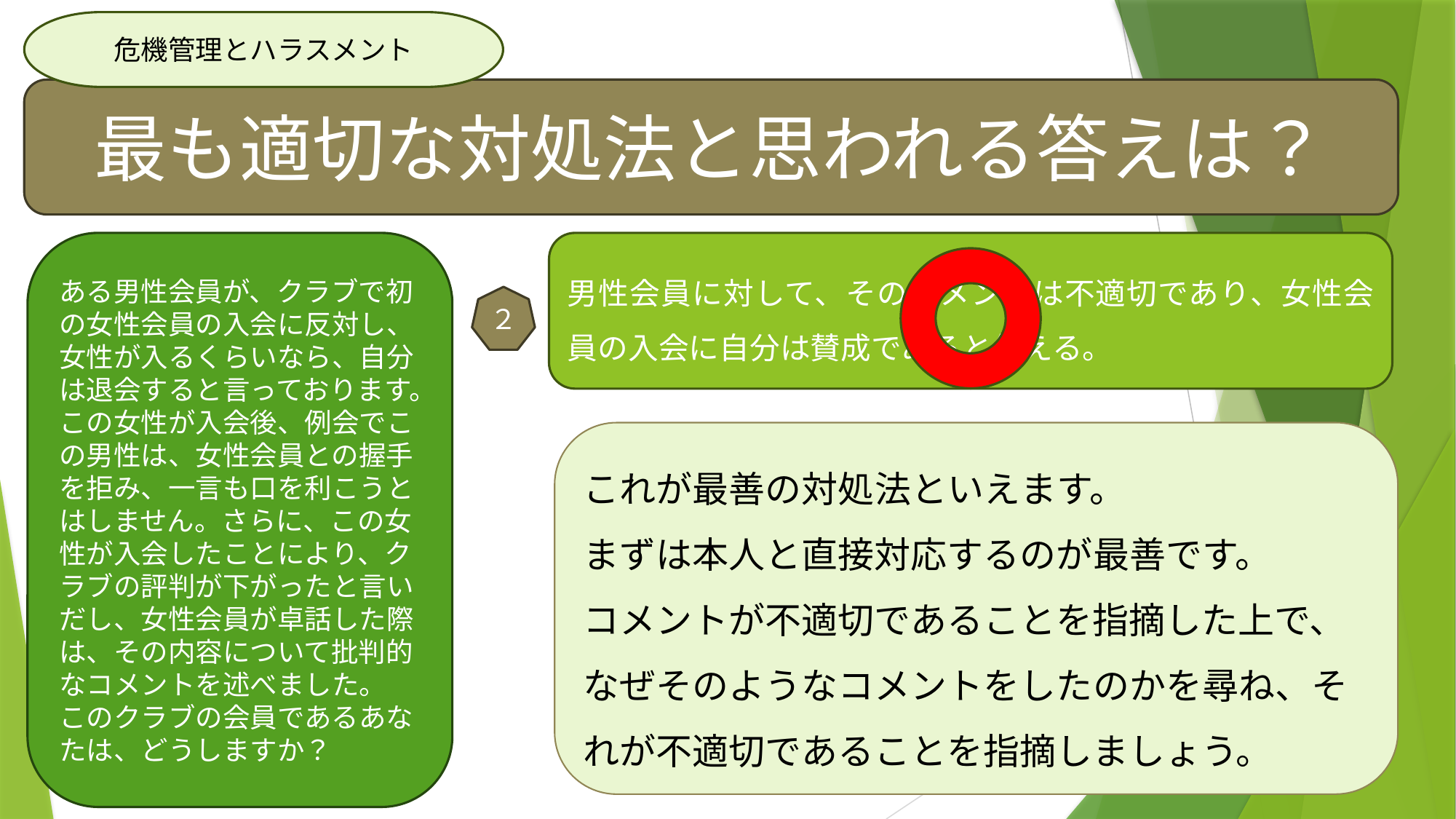

危機管理とハラスメント
最も適切な対処法と思われる答えは？
ある男性会員が、クラブで初の女性会員の入会に反対し、女性が入るくらいなら、自分は退会すると言っております。
この女性が入会後、例会でこの男性は、女性会員との握手を拒み、一言も口を利こうとはしません。さらに、この女性が入会したことにより、クラブの評判が下がったと言いだし、女性会員が卓話した際は、その内容について批判的なコメントを述べました。
このクラブの会員であるあなたは、どうしますか？
男性会員に対して、そのコメントは不適切であり、女性会員の入会に自分は賛成であると伝える。

２
これが最善の対処法といえます。
まずは本人と直接対応するのが最善です。
コメントが不適切であることを指摘した上で、なぜそのようなコメントをしたのかを尋ね、それが不適切であることを指摘しましょう。